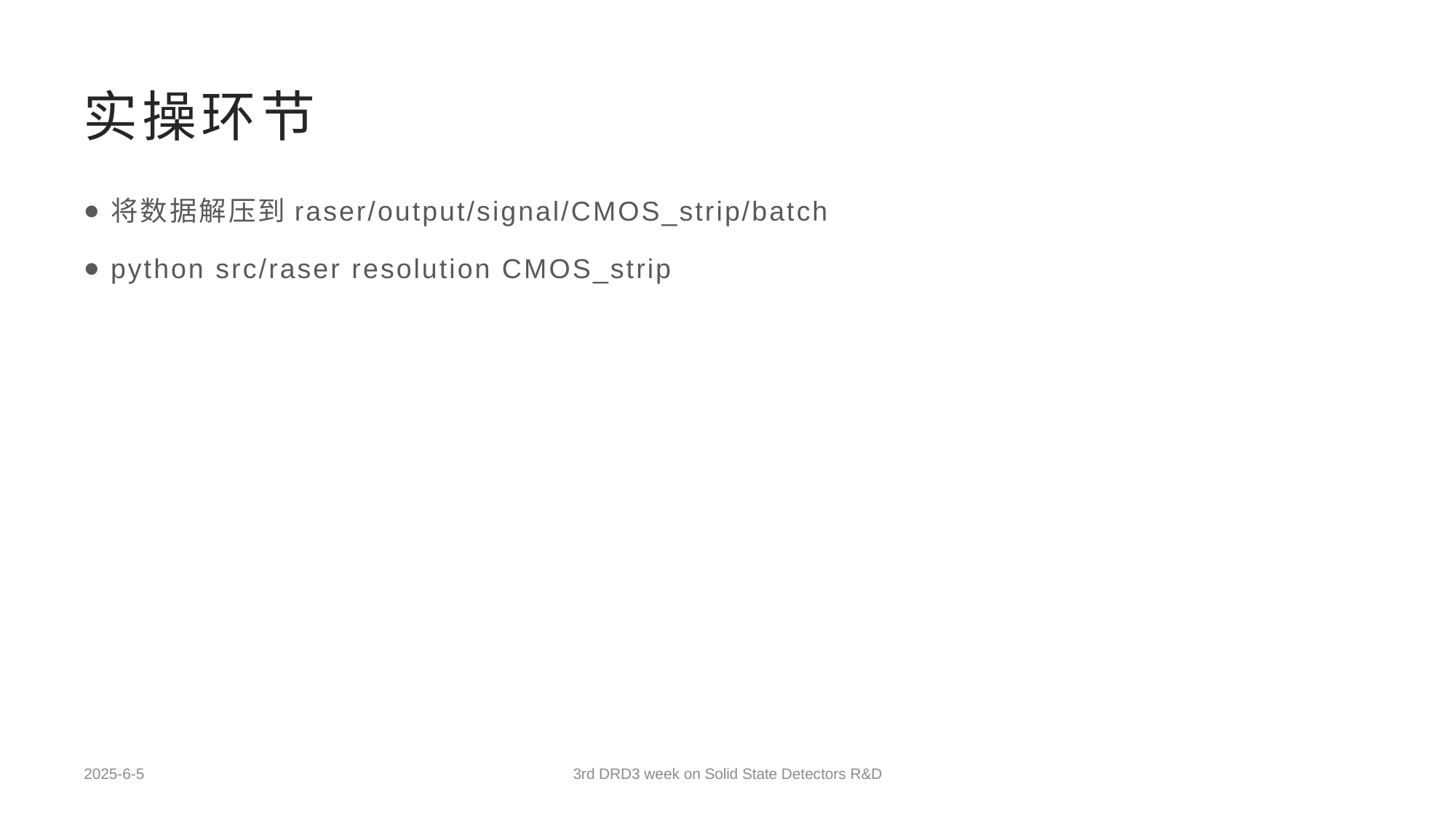

# 实操环节
将数据解压到raser/output/signal/CMOS_strip/batch
python src/raser resolution CMOS_strip
2025-6-5
3rd DRD3 week on Solid State Detectors R&D
6